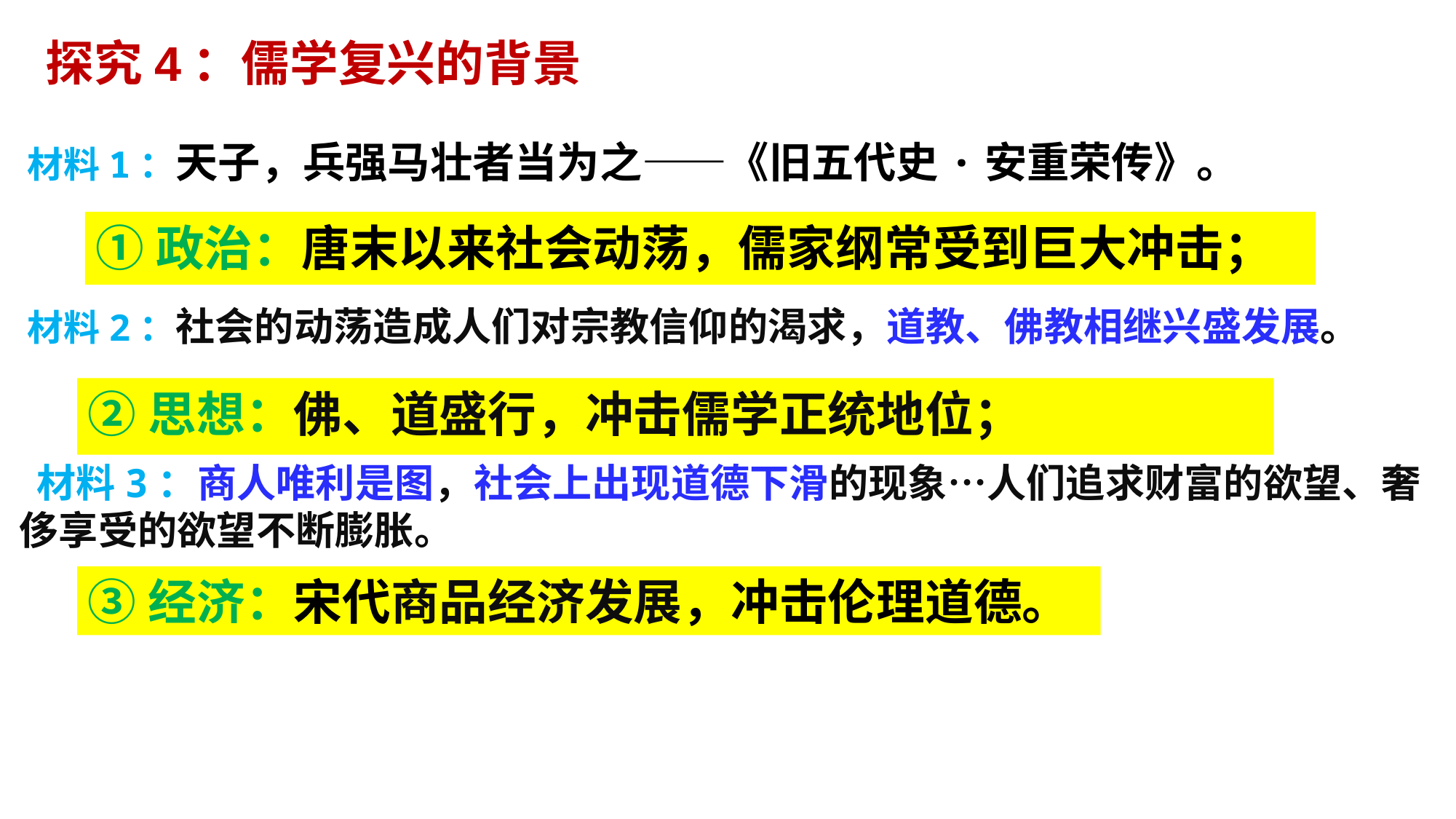

探究4：儒学复兴的背景
材料1：天子，兵强马壮者当为之——《旧五代史·安重荣传》。
①政治：唐末以来社会动荡，儒家纲常受到巨大冲击；
材料2：社会的动荡造成人们对宗教信仰的渴求，道教、佛教相继兴盛发展。
②思想：佛、道盛行，冲击儒学正统地位；

 材料3：商人唯利是图，社会上出现道德下滑的现象…人们追求财富的欲望、奢侈享受的欲望不断膨胀。
③经济：宋代商品经济发展，冲击伦理道德。